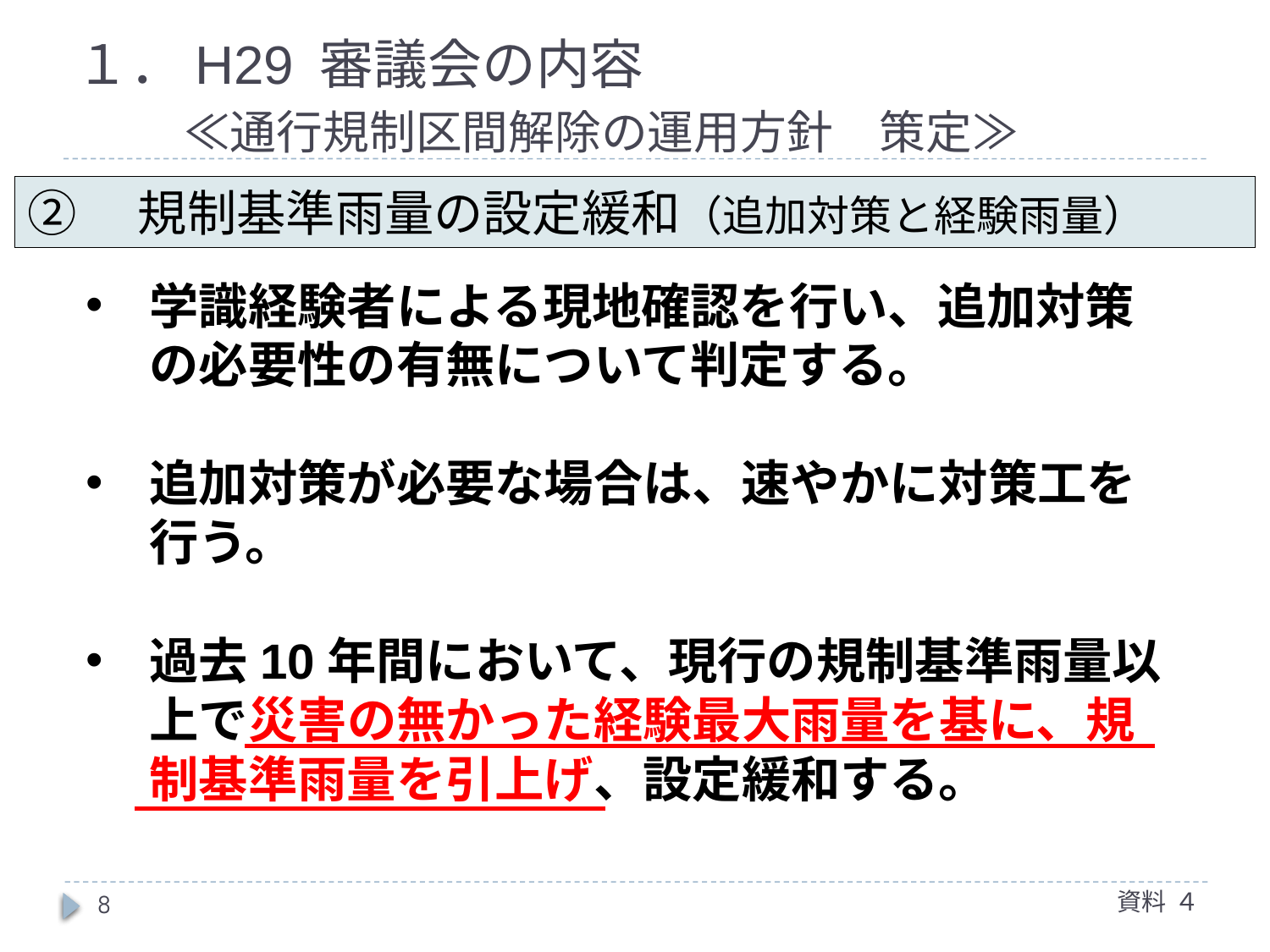

# １．H29 審議会の内容 　　≪通行規制区間解除の運用方針　策定≫
②　規制基準雨量の設定緩和（追加対策と経験雨量）
学識経験者による現地確認を行い、追加対策の必要性の有無について判定する。

追加対策が必要な場合は、速やかに対策工を行う。

過去10年間において、現行の規制基準雨量以上で災害の無かった経験最大雨量を基に、規制基準雨量を引上げ、設定緩和する。
資料 ４
8